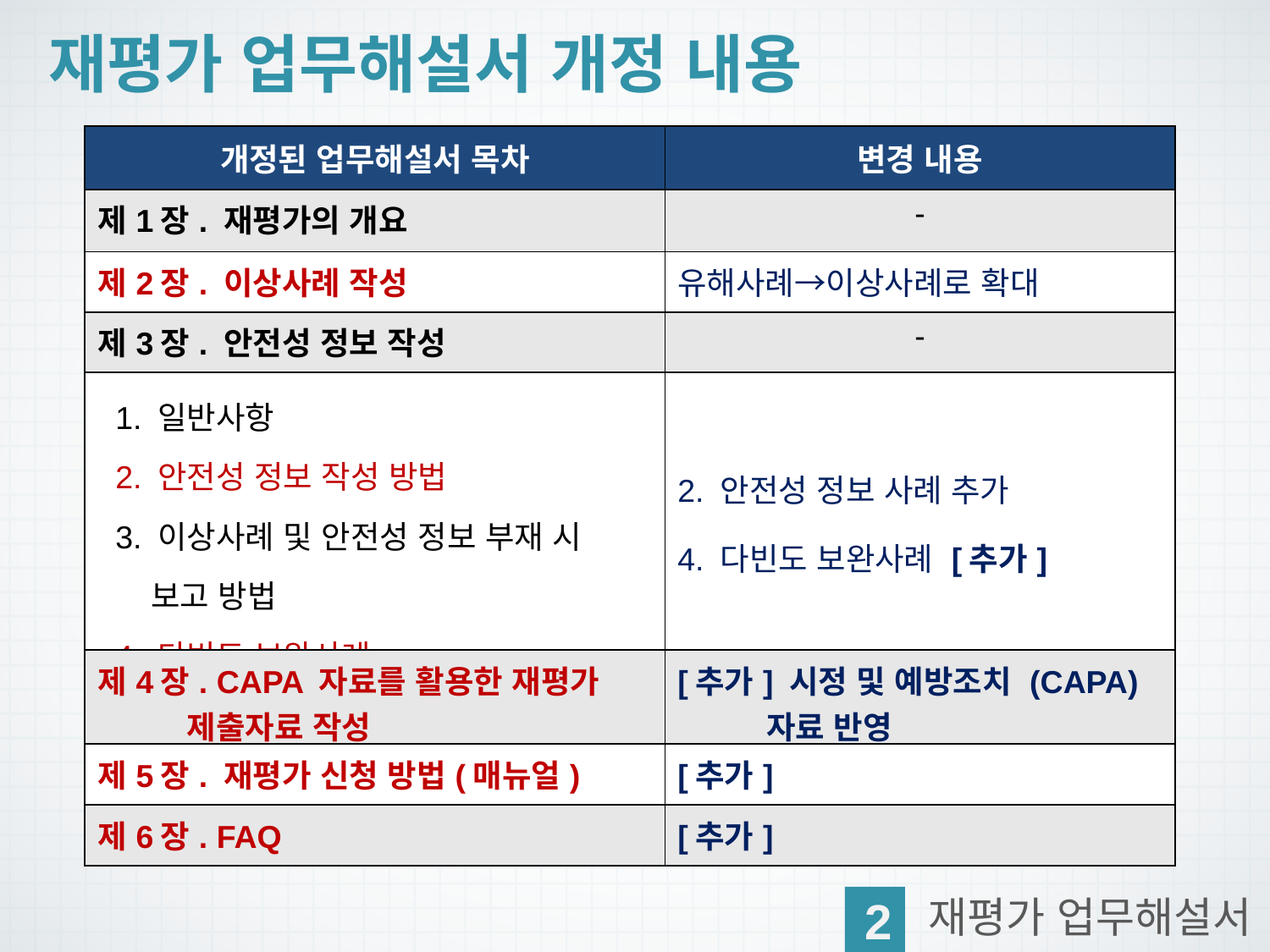

재평가 업무해설서 개정 내용
| 개정된 업무해설서 목차 | 변경 내용 |
| --- | --- |
| 제1장. 재평가의 개요 | - |
| 제2장. 이상사례 작성 | 유해사례→이상사례로 확대 |
| 제3장. 안전성 정보 작성 | - |
| 1. 일반사항 2. 안전성 정보 작성 방법 3. 이상사례 및 안전성 정보 부재 시 보고 방법 4. 다빈도 보완사례 | 2. 안전성 정보 사례 추가 4. 다빈도 보완사례 [추가] |
| 제4장. CAPA 자료를 활용한 재평가 제출자료 작성 | [추가] 시정 및 예방조치 (CAPA) 자료 반영 |
| 제5장. 재평가 신청 방법(매뉴얼) | [추가] |
| 제6장. FAQ | [추가] |
2
재평가 업무해설서